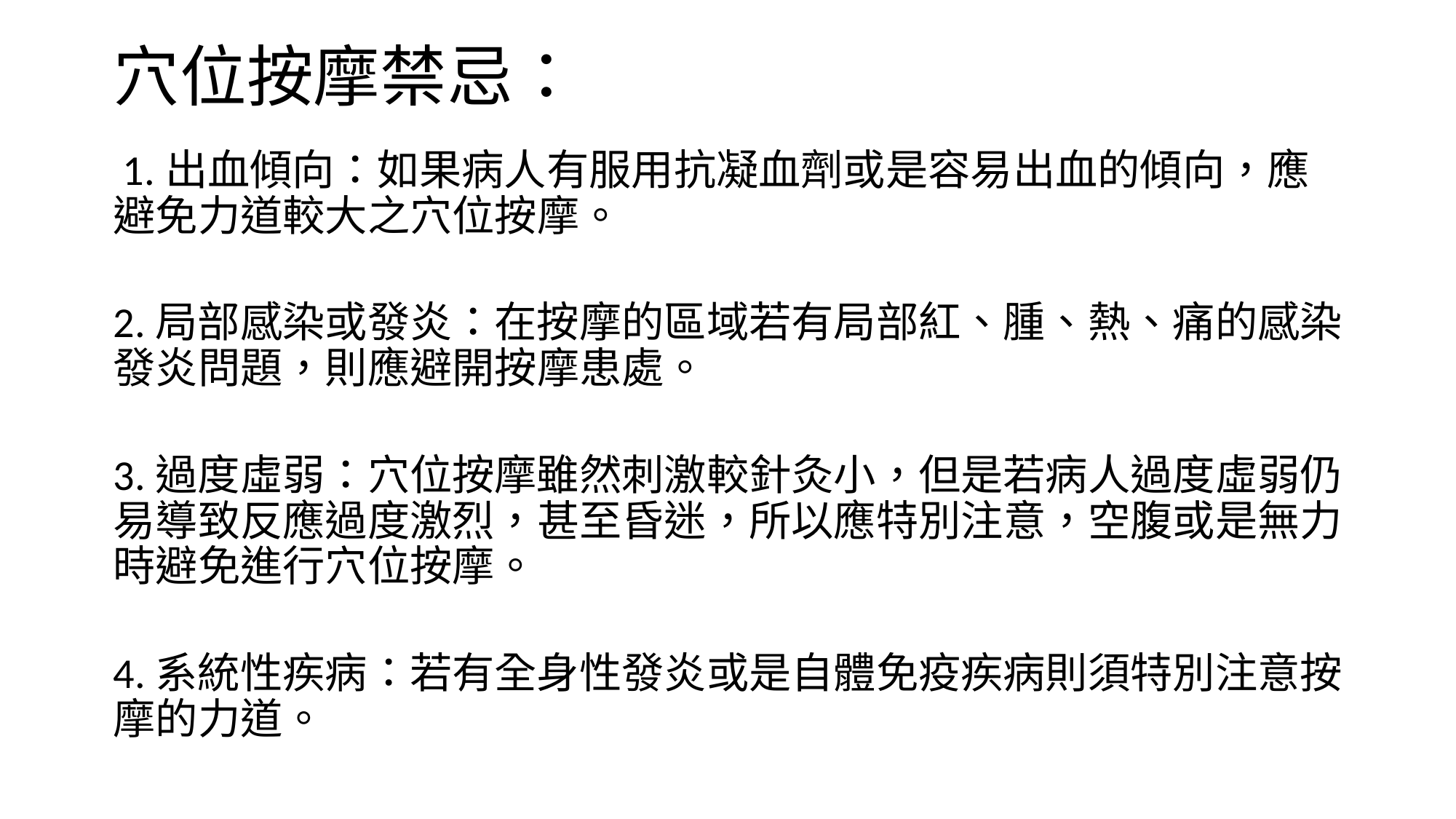

# 穴位按摩禁忌：
 1.出血傾向：如果病人有服用抗凝血劑或是容易出血的傾向，應避免力道較大之穴位按摩。
 
2.局部感染或發炎：在按摩的區域若有局部紅、腫、熱、痛的感染發炎問題，則應避開按摩患處。
 
3.過度虛弱：穴位按摩雖然刺激較針灸小，但是若病人過度虛弱仍易導致反應過度激烈，甚至昏迷，所以應特別注意，空腹或是無力時避免進行穴位按摩。
4.系統性疾病：若有全身性發炎或是自體免疫疾病則須特別注意按摩的力道。